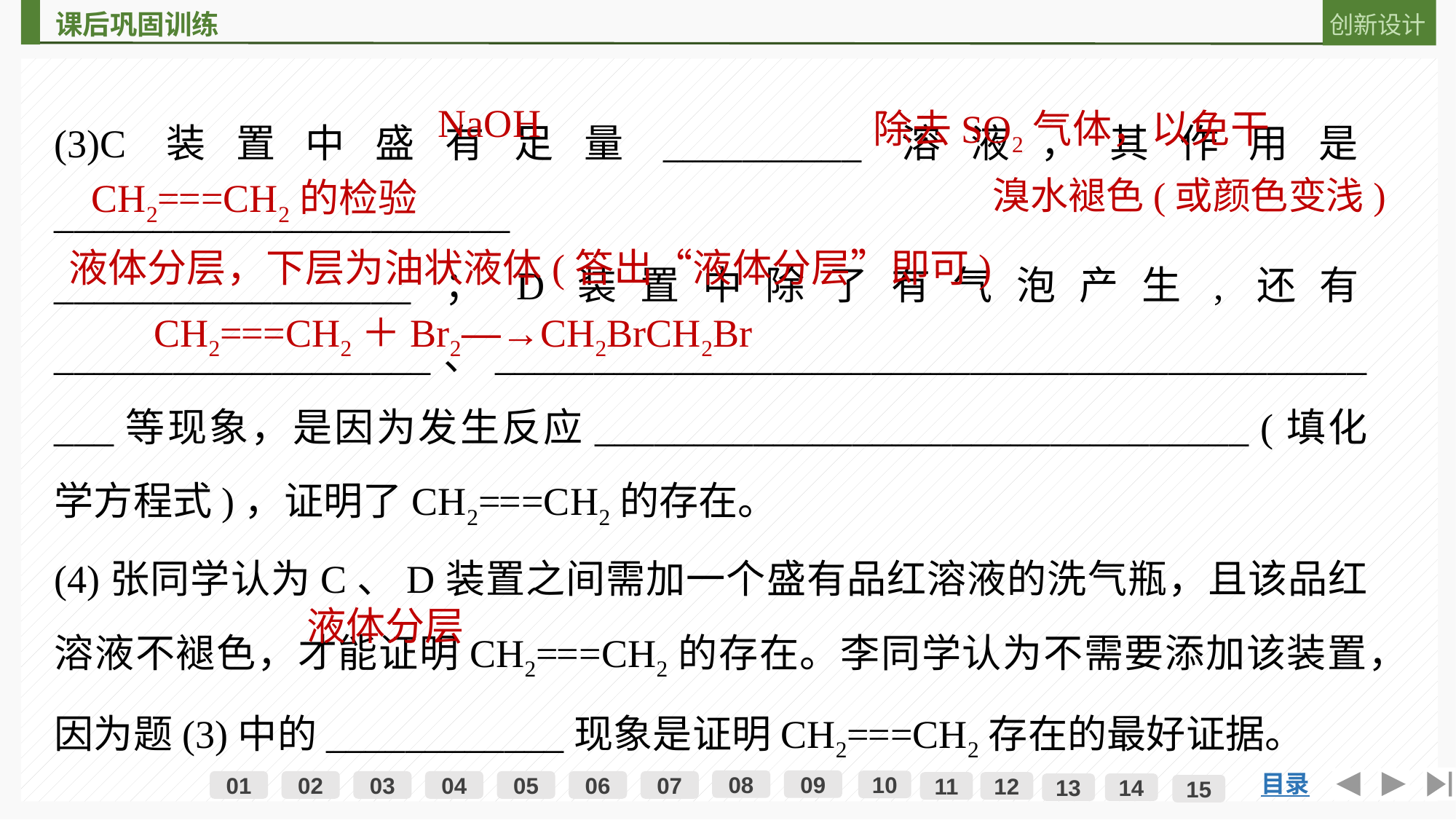

(3)C装置中盛有足量__________溶液，其作用是_______________________
__________________；D装置中除了有气泡产生,还有___________________、_______________________________________________等现象，是因为发生反应_________________________________ (填化学方程式)，证明了CH2===CH2的存在。
(4)张同学认为C、D装置之间需加一个盛有品红溶液的洗气瓶，且该品红溶液不褪色，才能证明CH2===CH2的存在。李同学认为不需要添加该装置，因为题(3)中的____________现象是证明CH2===CH2存在的最好证据。
NaOH
除去SO2气体，以免干
溴水褪色(或颜色变浅)
CH2===CH2的检验
液体分层，下层为油状液体(答出“液体分层”即可)
CH2===CH2＋Br2―→CH2BrCH2Br
液体分层